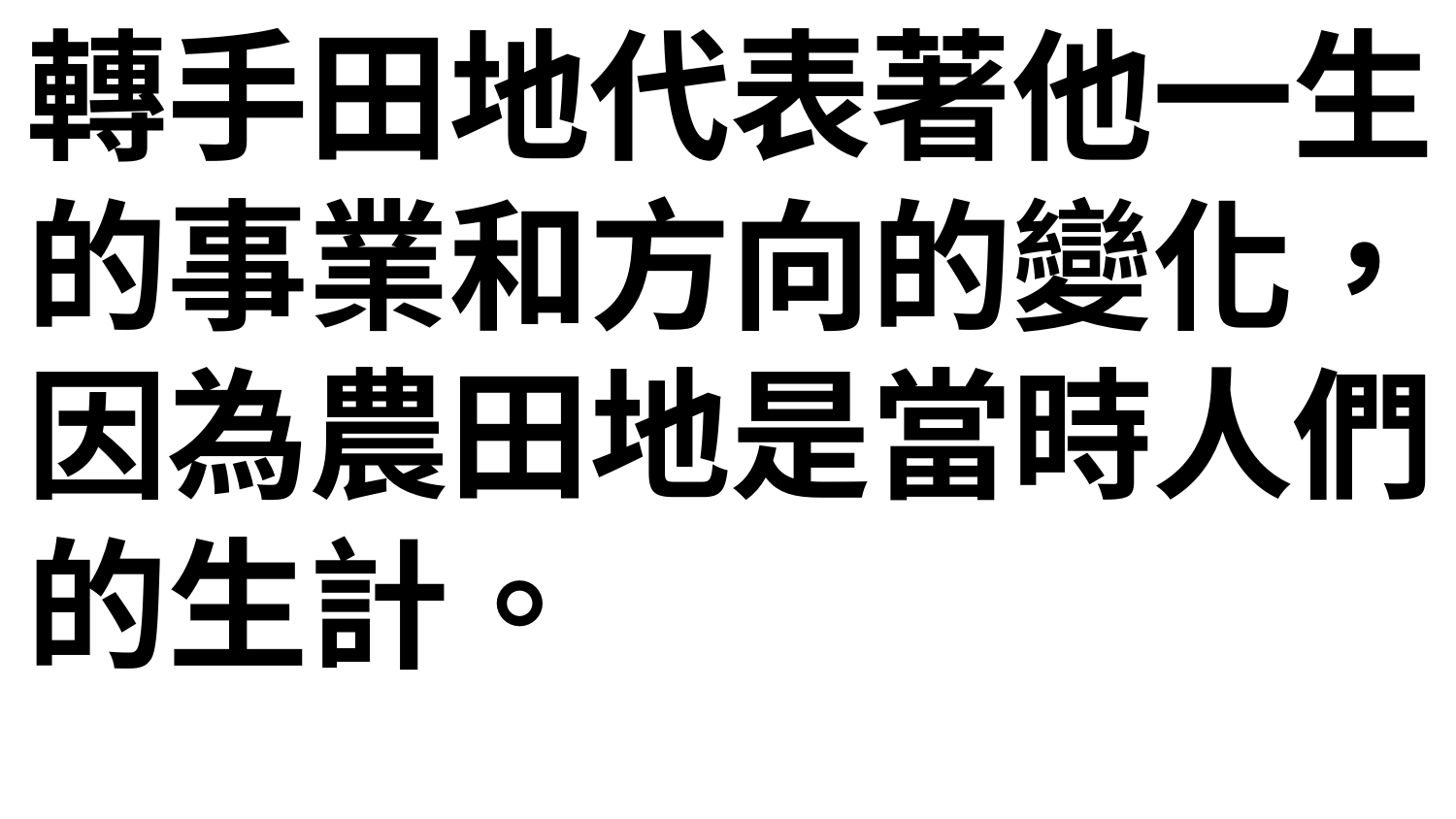

轉手田地代表著他一生的事業和方向的變化，因為農田地是當時人們的生計。